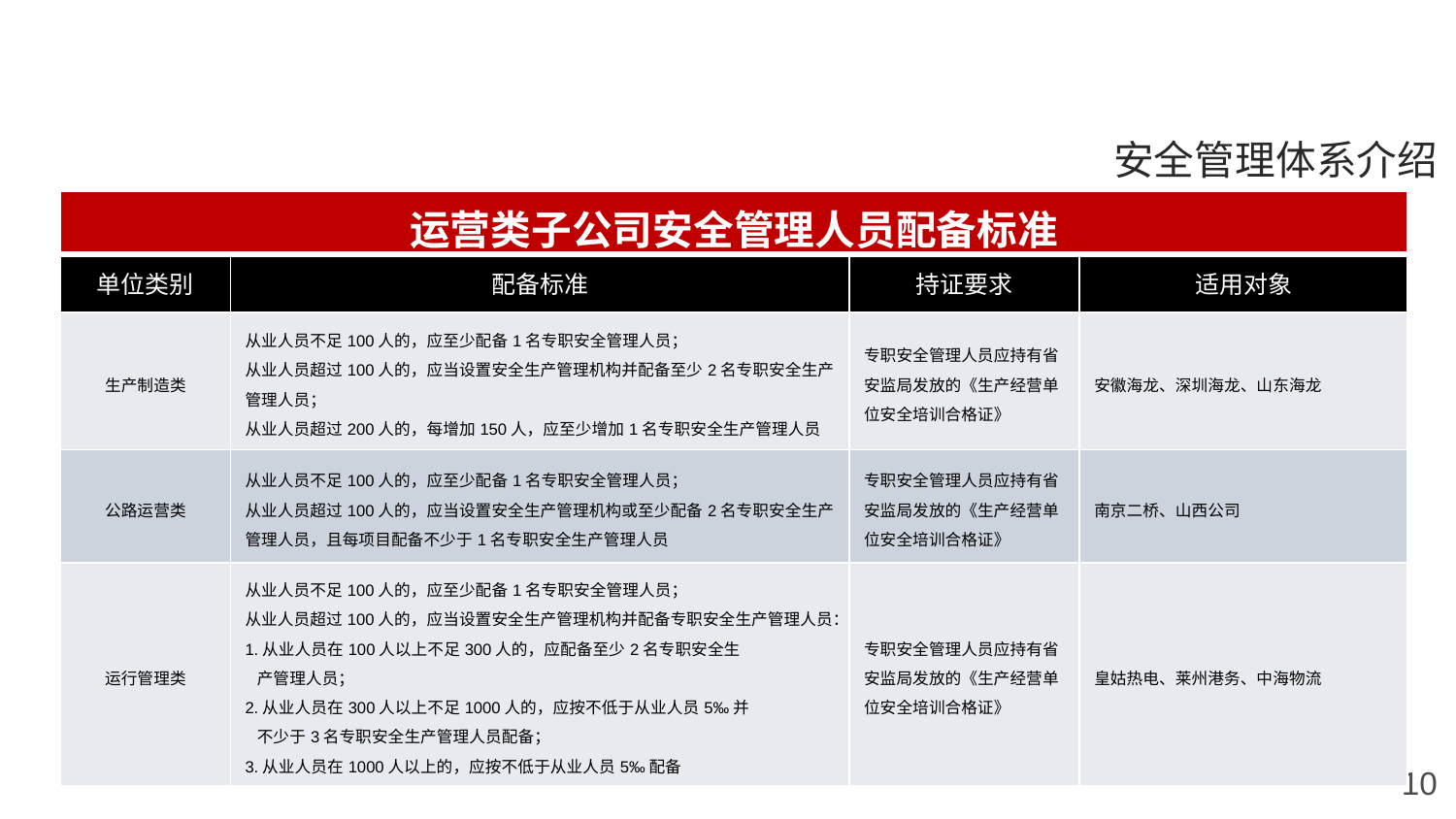

安全管理体系介绍
| 运营类子公司安全管理人员配备标准 |  |  |  |
| --- | --- | --- | --- |
| 单位类别 | 配备标准 | 持证要求 | 适用对象 |
| 生产制造类 | 从业人员不足100人的，应至少配备1名专职安全管理人员； 从业人员超过100人的，应当设置安全生产管理机构并配备至少2名专职安全生产管理人员； 从业人员超过200人的，每增加150人，应至少增加1名专职安全生产管理人员 | 专职安全管理人员应持有省安监局发放的《生产经营单位安全培训合格证》 | 安徽海龙、深圳海龙、山东海龙 |
| 公路运营类 | 从业人员不足100人的，应至少配备1名专职安全管理人员； 从业人员超过100人的，应当设置安全生产管理机构或至少配备2名专职安全生产管理人员，且每项目配备不少于1名专职安全生产管理人员 | 专职安全管理人员应持有省安监局发放的《生产经营单位安全培训合格证》 | 南京二桥、山西公司 |
| 运行管理类 | 从业人员不足100人的，应至少配备1名专职安全管理人员； 从业人员超过100人的，应当设置安全生产管理机构并配备专职安全生产管理人员： 1.从业人员在100人以上不足300人的，应配备至少2名专职安全生 产管理人员； 2.从业人员在300人以上不足1000人的，应按不低于从业人员5‰并 不少于3名专职安全生产管理人员配备； 3.从业人员在1000人以上的，应按不低于从业人员5‰配备 | 专职安全管理人员应持有省安监局发放的《生产经营单位安全培训合格证》 | 皇姑热电、莱州港务、中海物流 |